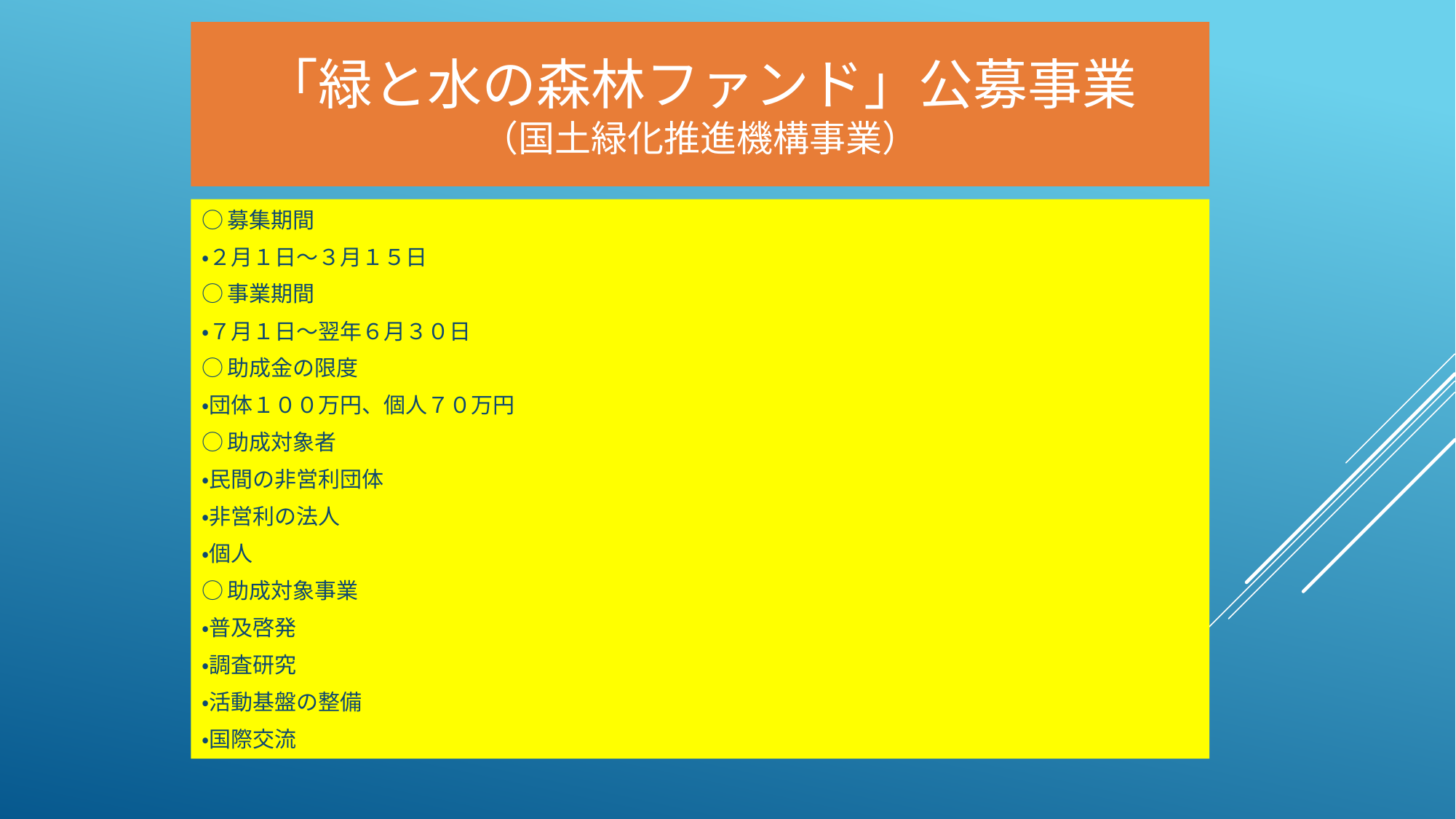

# 「緑と水の森林ファンド」公募事業 （国土緑化推進機構事業）
○募集期間
・２月１日～３月１５日
○事業期間
・７月１日～翌年６月３０日
○助成金の限度
・団体１００万円、個人７０万円
○助成対象者
・民間の非営利団体
・非営利の法人
・個人
○助成対象事業
・普及啓発
・調査研究
・活動基盤の整備
・国際交流